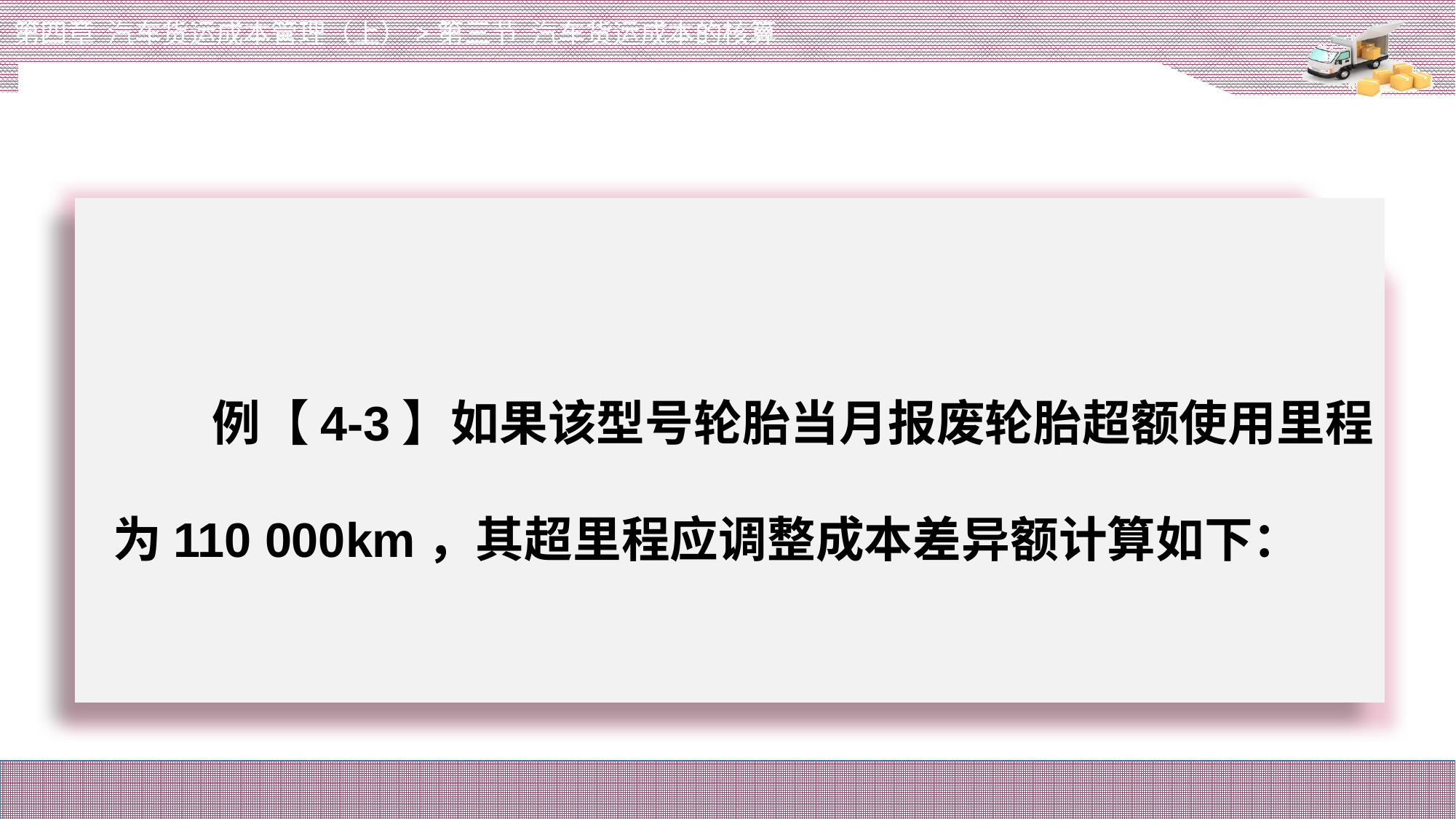

第四章  汽车货运成本管理（上）>第三节  汽车货运成本的核算
# 例【4-3】如果该型号轮胎当月报废轮胎超额使用里程为110 000km，其超里程应调整成本差异额计算如下：